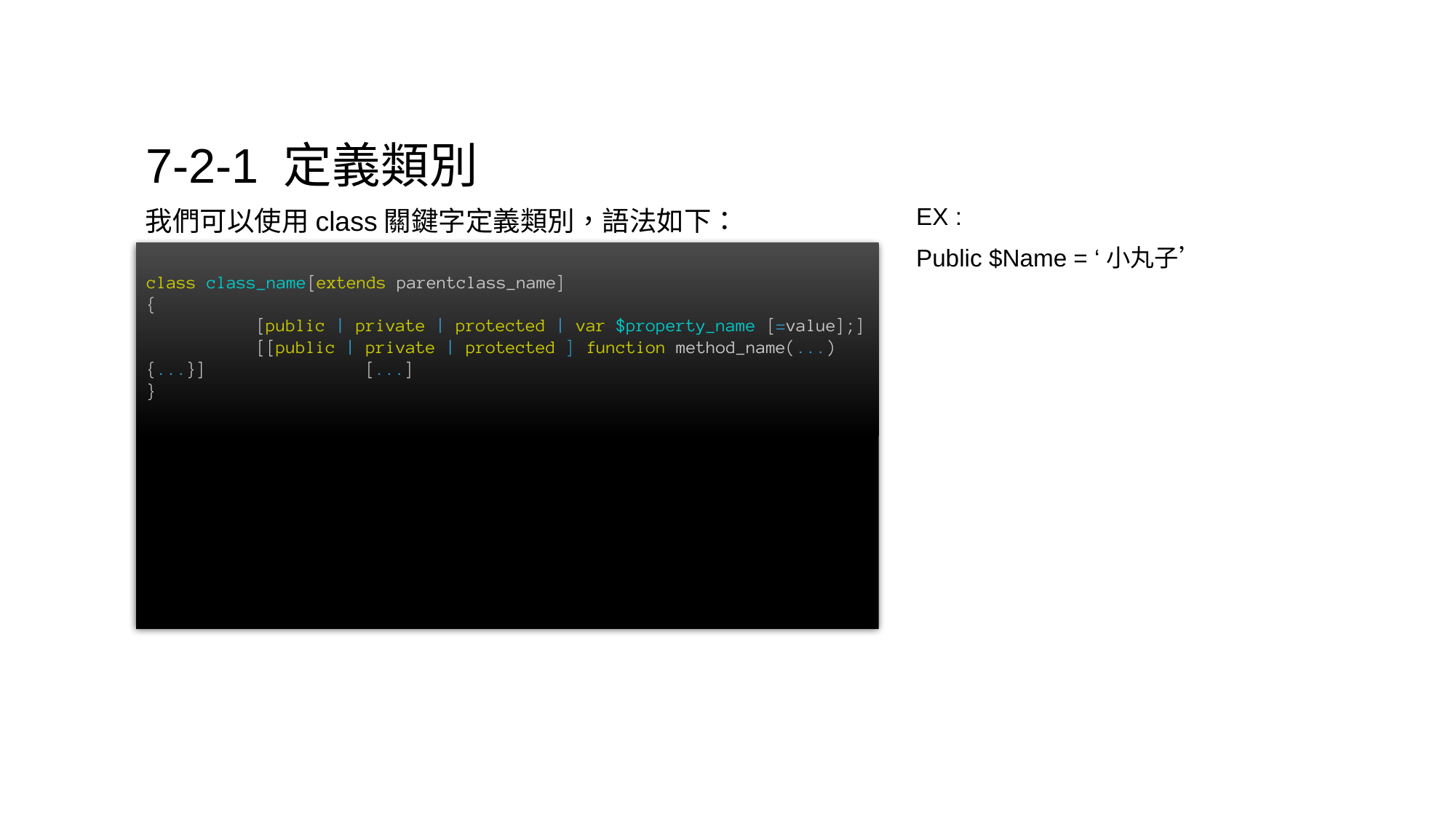

# 7-2-1 定義類別
我們可以使用class關鍵字定義類別，語法如下：
EX :
Public $Name = ‘小丸子’

class class_name[extends parentclass_name]
{
	[public | private | protected | var $property_name [=value];]
	[[public | private | protected ] function method_name(...){...}]		[...]
}